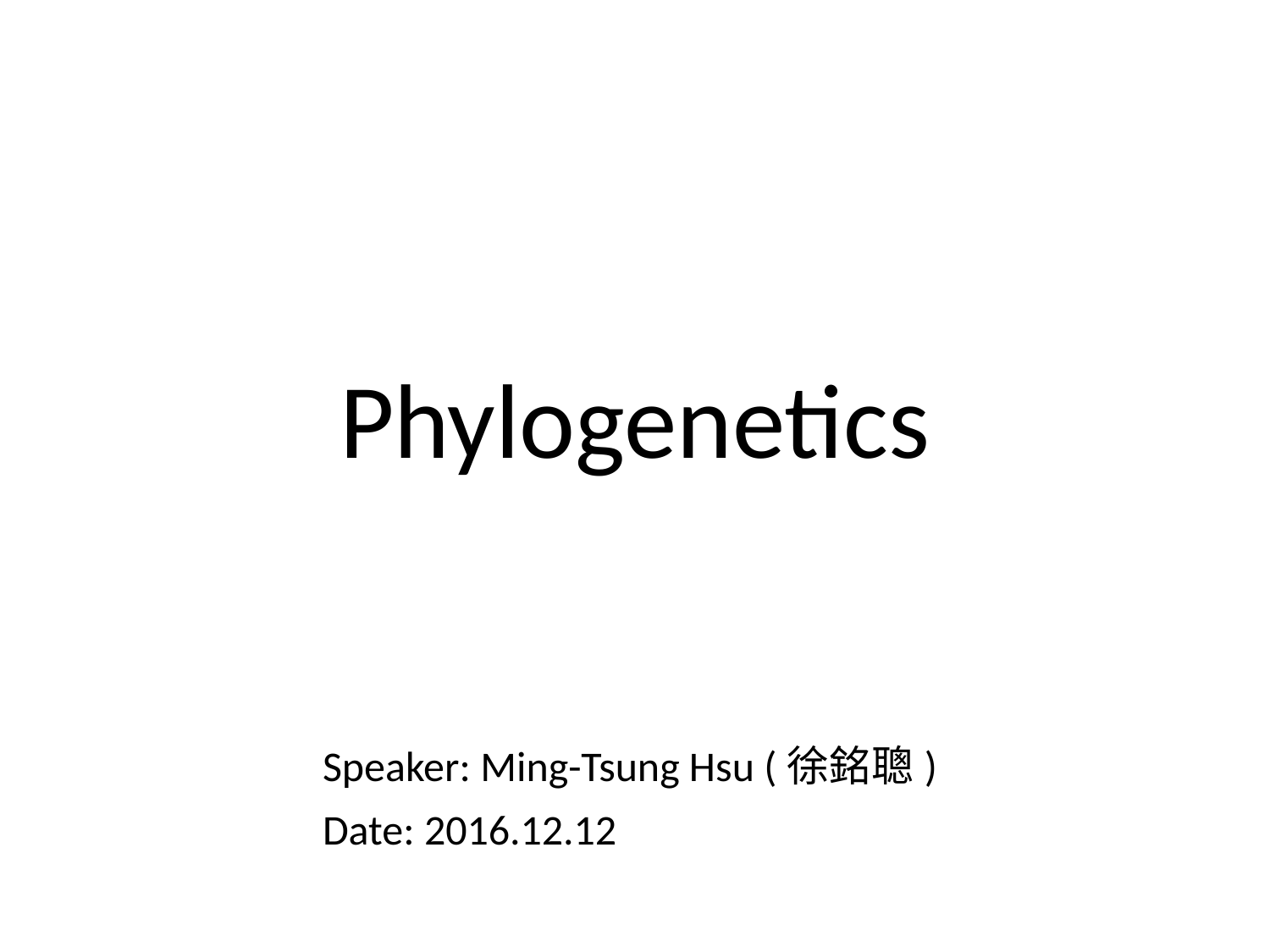

# Phylogenetics
Speaker: Ming-Tsung Hsu (徐銘聰)
Date: 2016.12.12